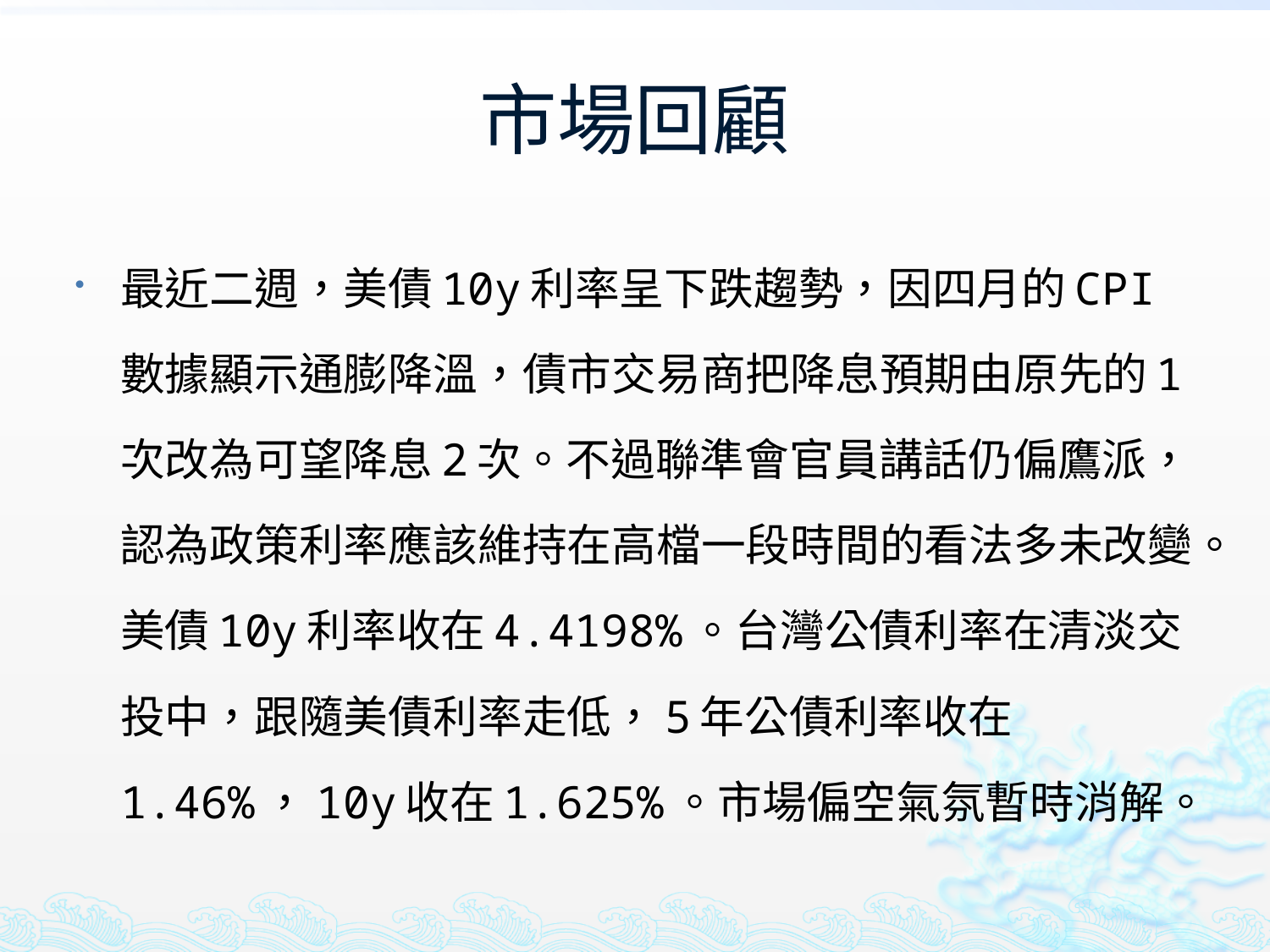

# 市場回顧
最近二週，美債10y利率呈下跌趨勢，因四月的CPI數據顯示通膨降溫，債市交易商把降息預期由原先的1次改為可望降息2次。不過聯準會官員講話仍偏鷹派，認為政策利率應該維持在高檔一段時間的看法多未改變。美債10y利率收在4.4198%。台灣公債利率在清淡交投中，跟隨美債利率走低，5年公債利率收在1.46%，10y收在1.625%。市場偏空氣氛暫時消解。